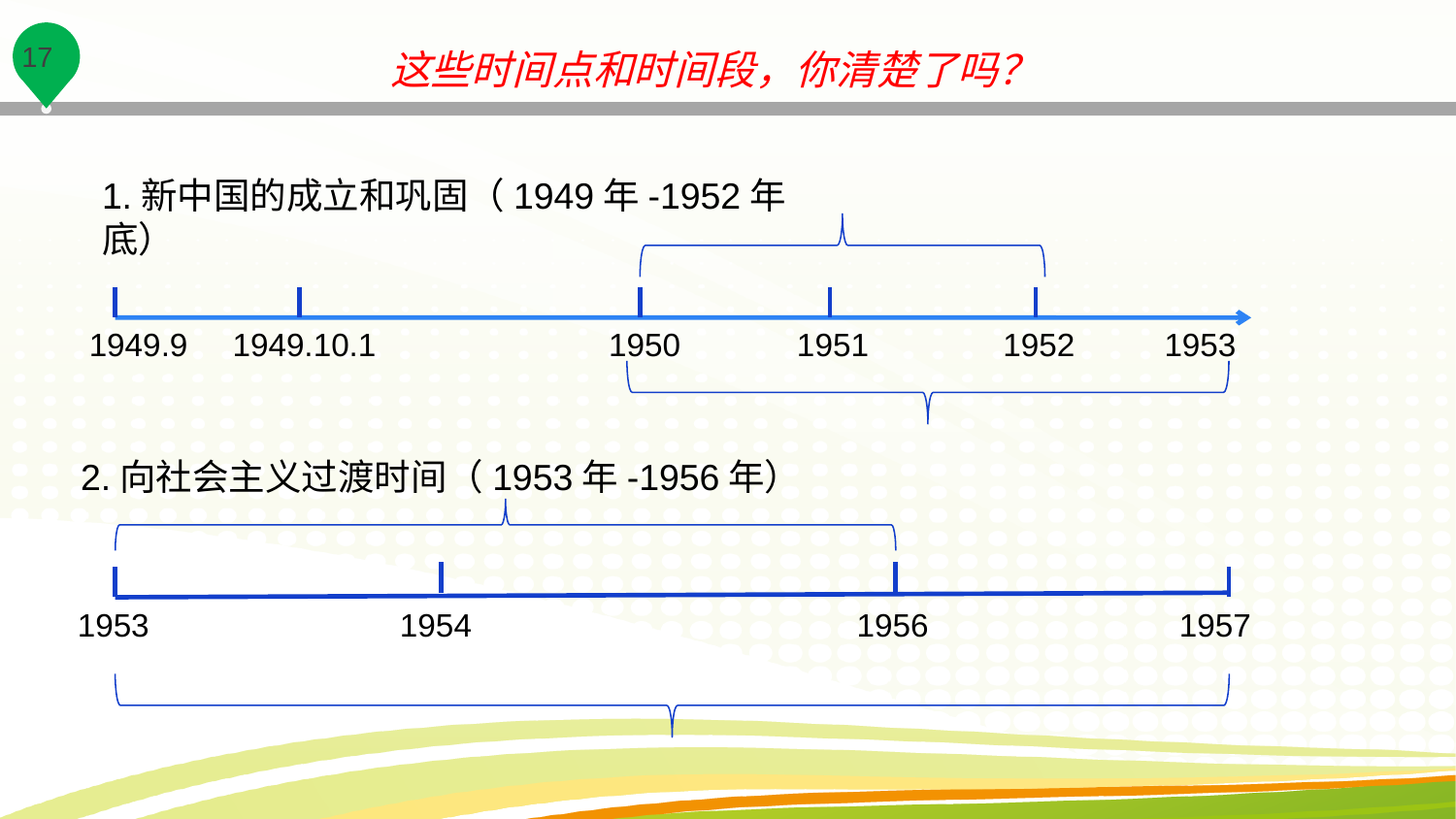

这些时间点和时间段，你清楚了吗？

1.新中国的成立和巩固（1949年-1952年底）
1949.9     1949.10.1                          1950             1951               1952          1953
2.向社会主义过渡时间（1953年-1956年）
1953                            1954                                           1956                            1957